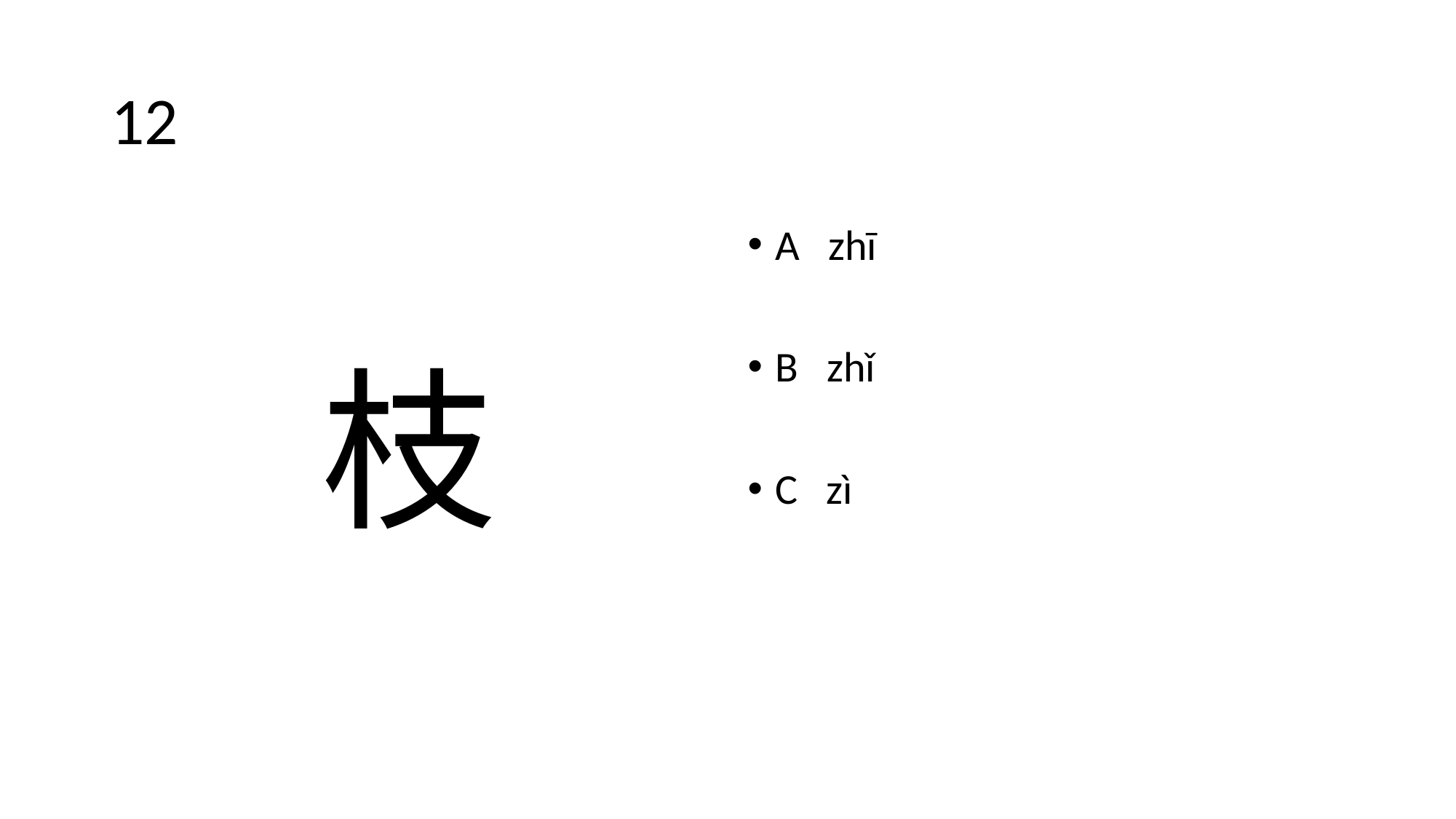

# 12

A   zhī

B   zhǐ

C   zì
枝